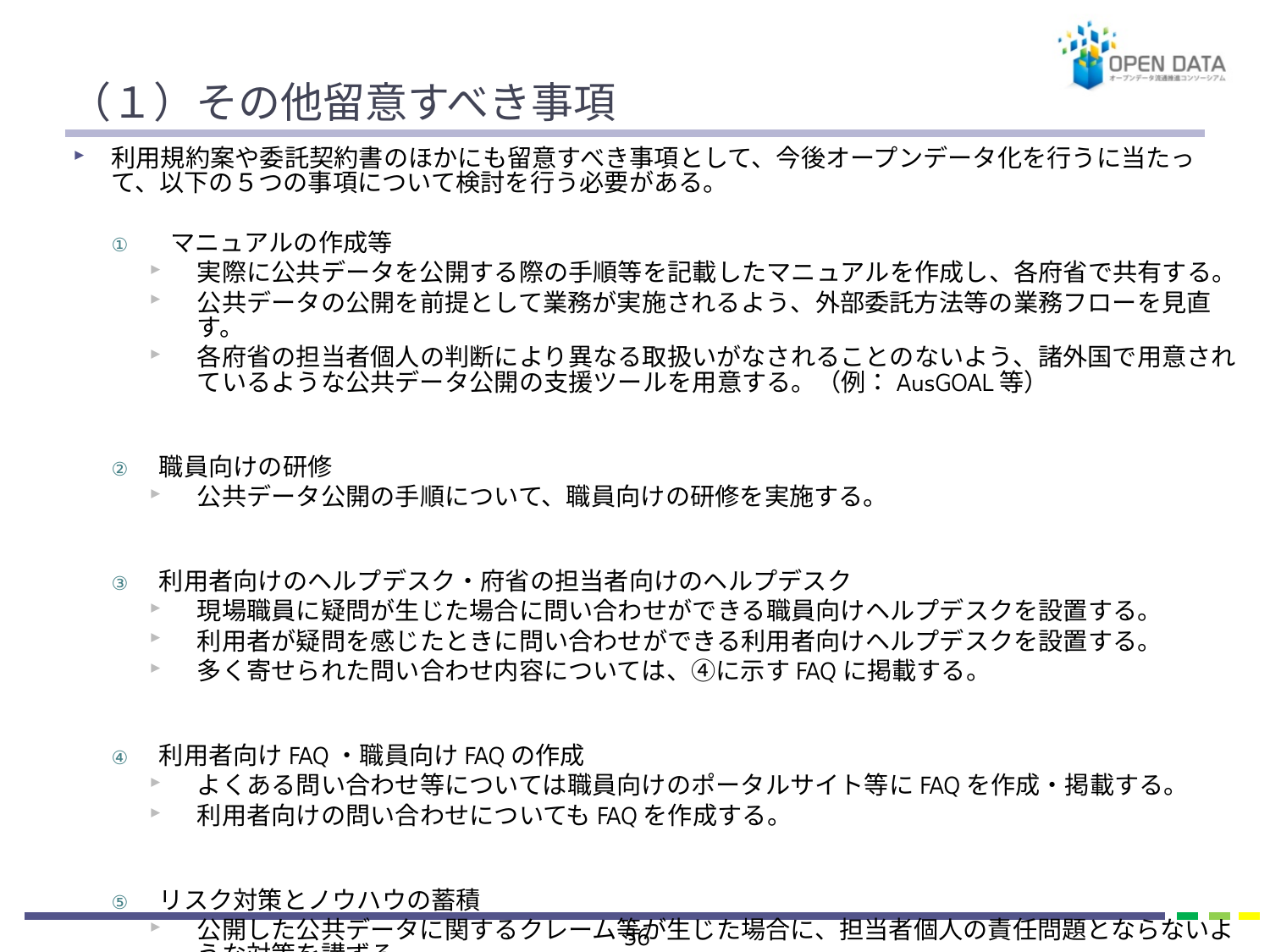

# （１）その他留意すべき事項
利用規約案や委託契約書のほかにも留意すべき事項として、今後オープンデータ化を行うに当たって、以下の５つの事項について検討を行う必要がある。

 マニュアルの作成等
実際に公共データを公開する際の手順等を記載したマニュアルを作成し、各府省で共有する。
公共データの公開を前提として業務が実施されるよう、外部委託方法等の業務フローを見直す。
各府省の担当者個人の判断により異なる取扱いがなされることのないよう、諸外国で用意されているような公共データ公開の支援ツールを用意する。（例：AusGOAL等）

職員向けの研修
公共データ公開の手順について、職員向けの研修を実施する。

利用者向けのヘルプデスク・府省の担当者向けのヘルプデスク
現場職員に疑問が生じた場合に問い合わせができる職員向けヘルプデスクを設置する。
利用者が疑問を感じたときに問い合わせができる利用者向けヘルプデスクを設置する。
多く寄せられた問い合わせ内容については、④に示すFAQに掲載する。

利用者向けFAQ・職員向けFAQの作成
よくある問い合わせ等については職員向けのポータルサイト等にFAQを作成・掲載する。
利用者向けの問い合わせについてもFAQを作成する。

リスク対策とノウハウの蓄積
公開した公共データに関するクレーム等が生じた場合に、担当者個人の責任問題とならないような対策を講ずる。
類似のクレームが複数発生した場合には、対応のノウハウを蓄積して、各府省で共有する仕組みを構築する。

56